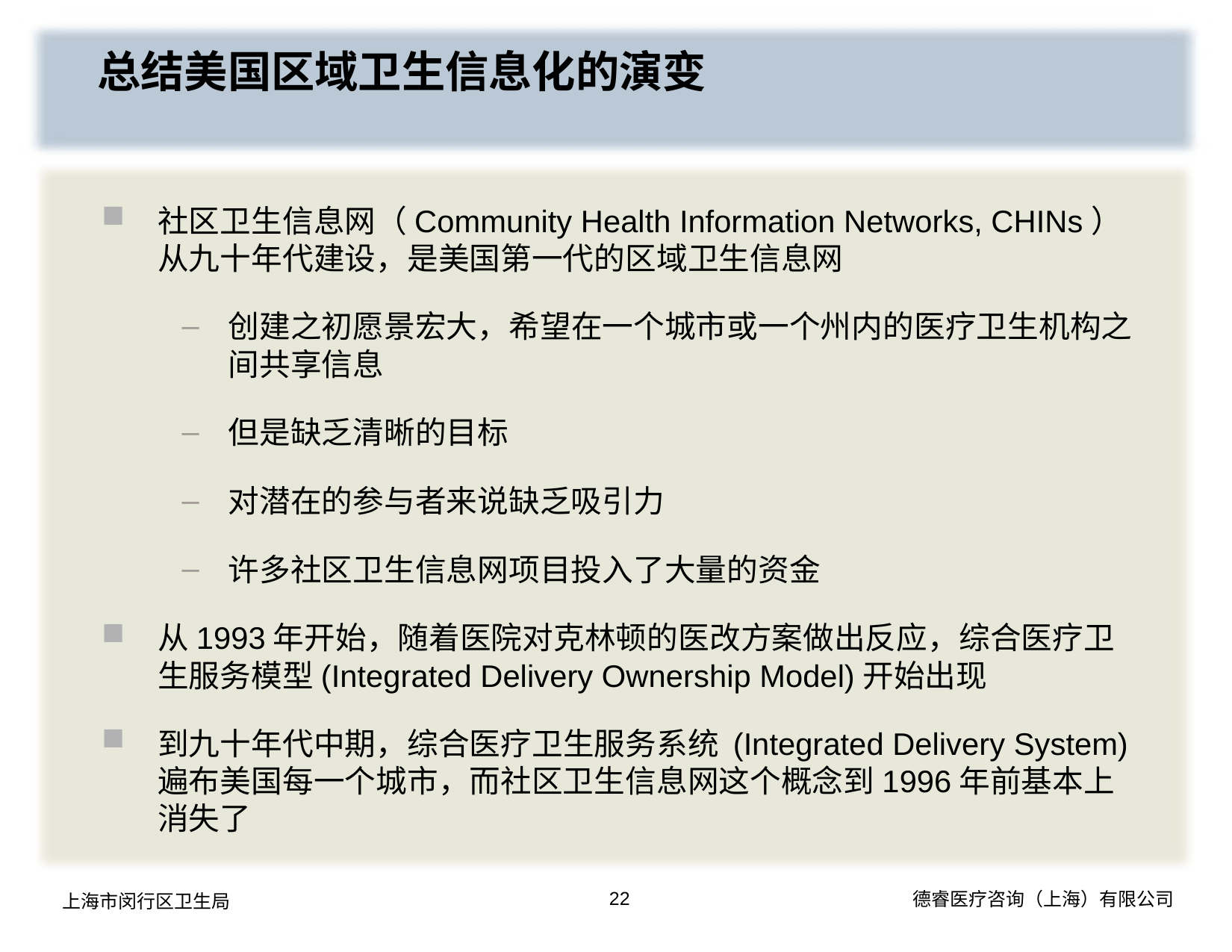

总结美国区域卫生信息化的演变
社区卫生信息网（Community Health Information Networks, CHINs）从九十年代建设，是美国第一代的区域卫生信息网
创建之初愿景宏大，希望在一个城市或一个州内的医疗卫生机构之间共享信息
但是缺乏清晰的目标
对潜在的参与者来说缺乏吸引力
许多社区卫生信息网项目投入了大量的资金
从1993年开始，随着医院对克林顿的医改方案做出反应，综合医疗卫生服务模型(Integrated Delivery Ownership Model)开始出现
到九十年代中期，综合医疗卫生服务系统 (Integrated Delivery System)遍布美国每一个城市，而社区卫生信息网这个概念到1996年前基本上消失了
22